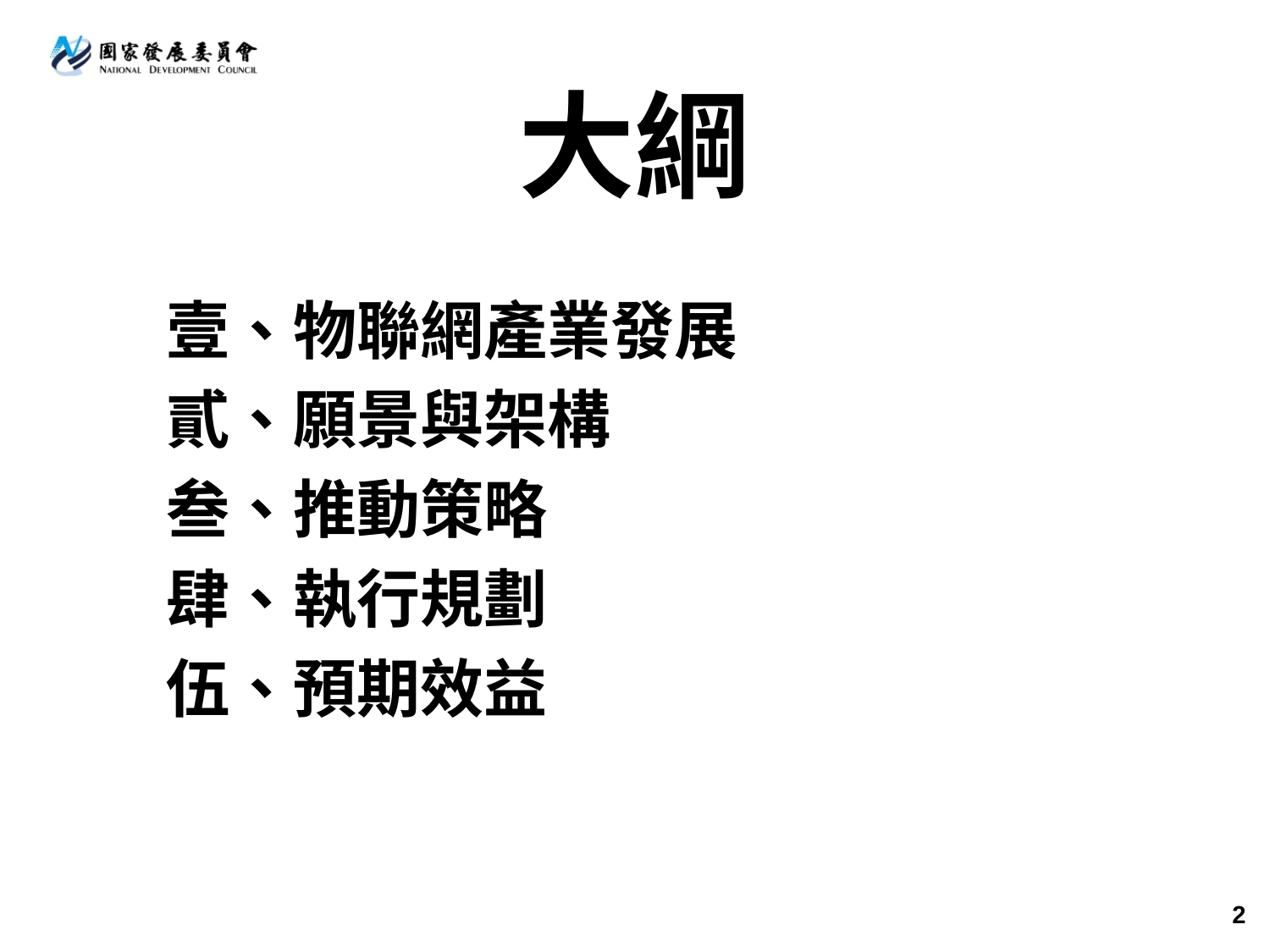

# 大綱
壹、物聯網產業發展
貳、願景與架構
叁、推動策略
肆、執行規劃
伍、預期效益
2